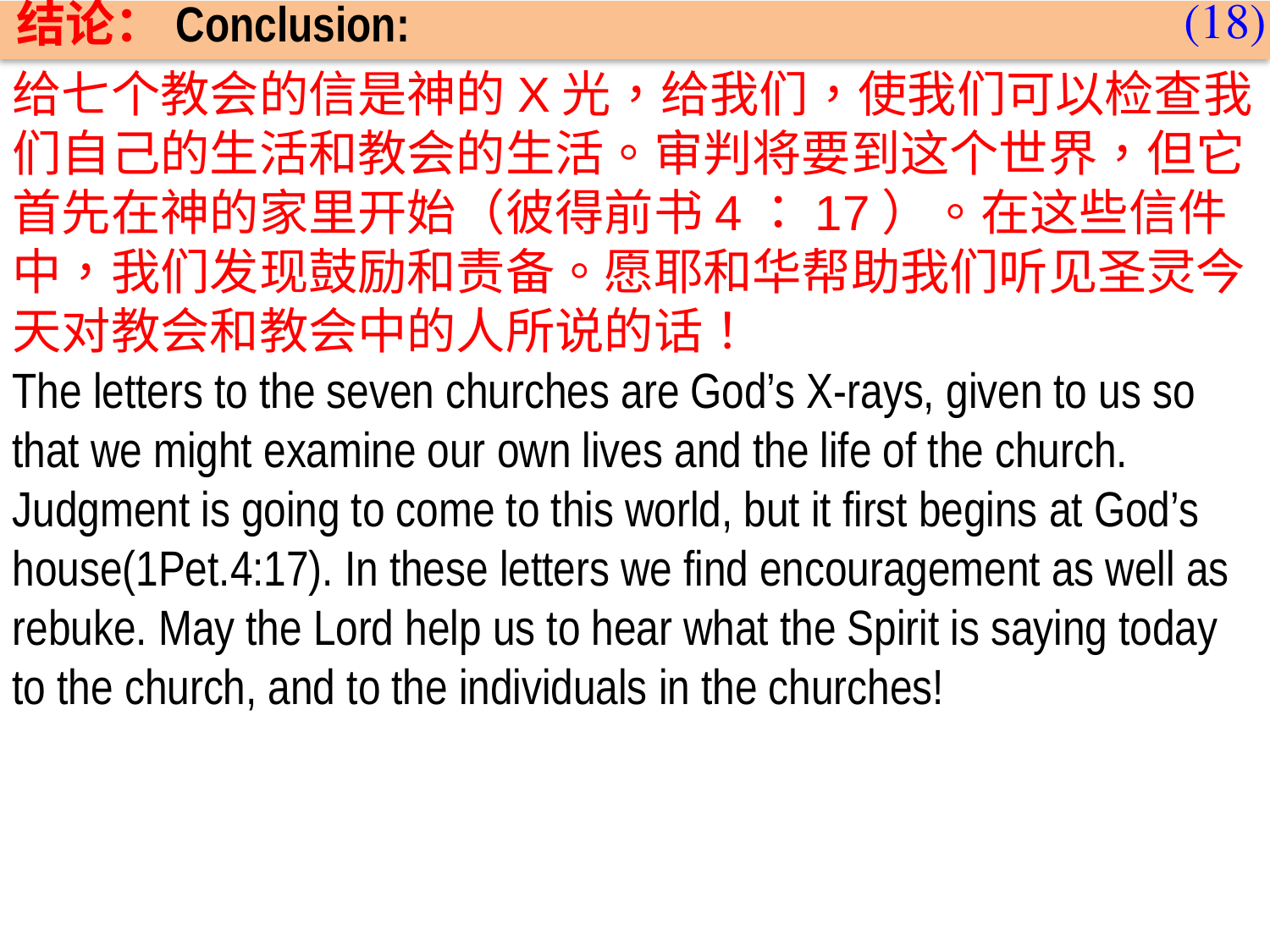

(18)
结论：Conclusion:

给七个教会的信是神的X光，给我们，使我们可以检查我们自己的生活和教会的生活。审判将要到这个世界，但它首先在神的家里开始（彼得前书4：17）。在这些信件中，我们发现鼓励和责备。愿耶和华帮助我们听见圣灵今天对教会和教会中的人所说的话！
The letters to the seven churches are God’s X-rays, given to us so that we might examine our own lives and the life of the church. Judgment is going to come to this world, but it first begins at God’s house(1Pet.4:17). In these letters we find encouragement as well as rebuke. May the Lord help us to hear what the Spirit is saying today to the church, and to the individuals in the churches!